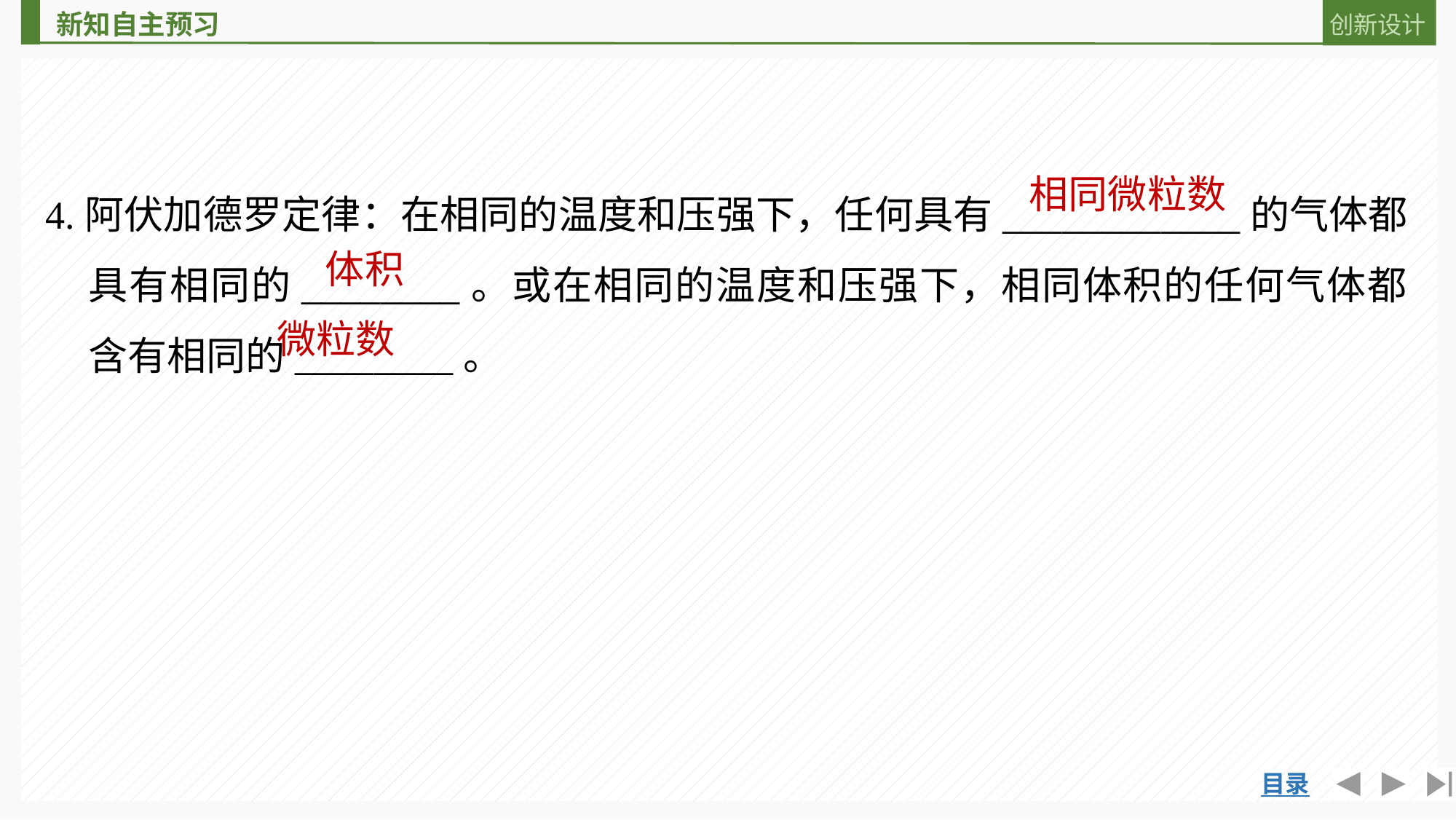

4.阿伏加德罗定律：在相同的温度和压强下，任何具有____________的气体都具有相同的________。或在相同的温度和压强下，相同体积的任何气体都含有相同的________。
相同微粒数
体积
微粒数